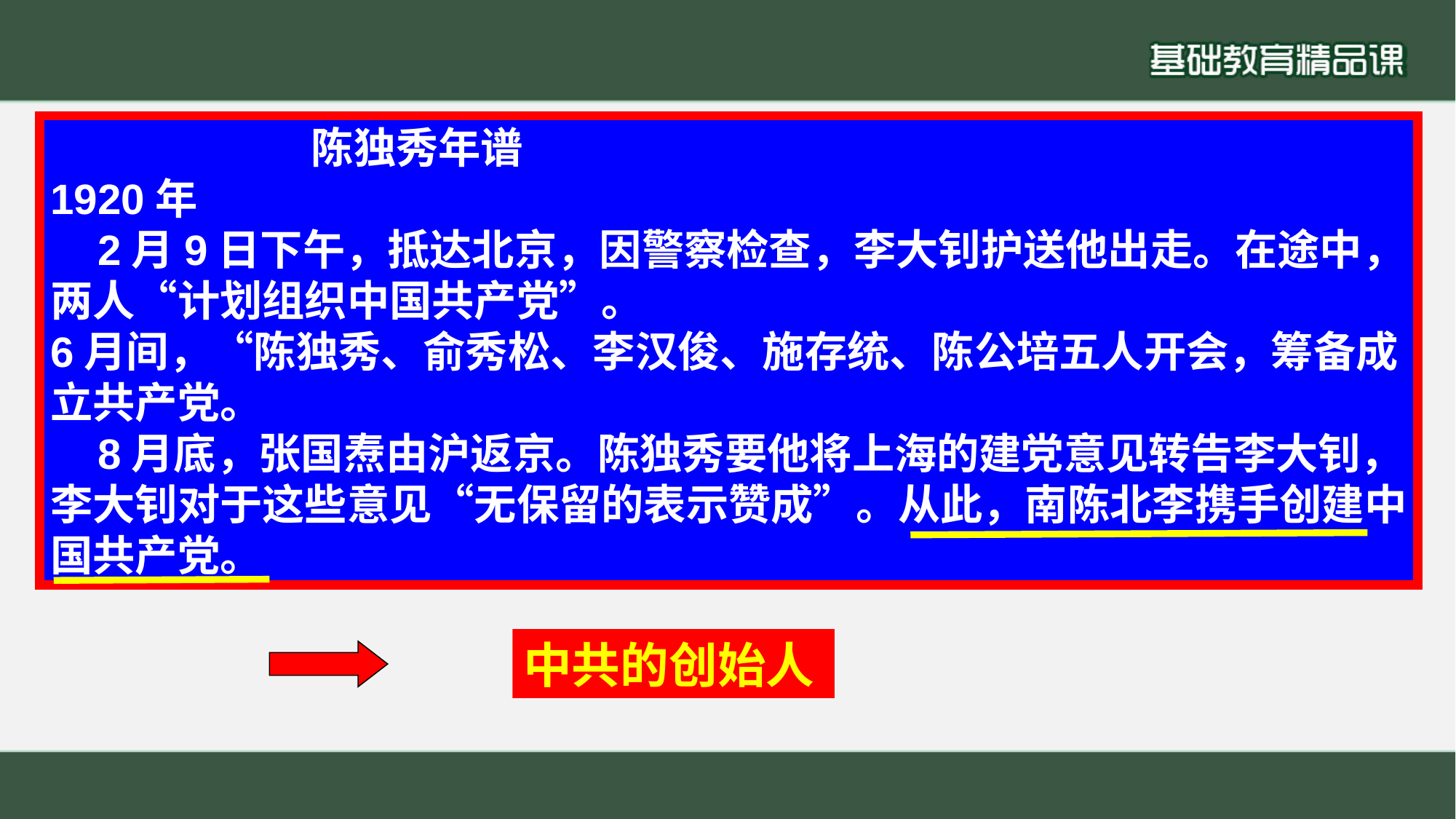

陈独秀年谱
1920年
    2月9日下午，抵达北京，因警察检查，李大钊护送他出走。在途中，两人“计划组织中国共产党”。
6月间，“陈独秀、俞秀松、李汉俊、施存统、陈公培五人开会，筹备成立共产党。
    8月底，张国焘由沪返京。陈独秀要他将上海的建党意见转告李大钊，李大钊对于这些意见“无保留的表示赞成”。从此，南陈北李携手创建中国共产党。
中共的创始人